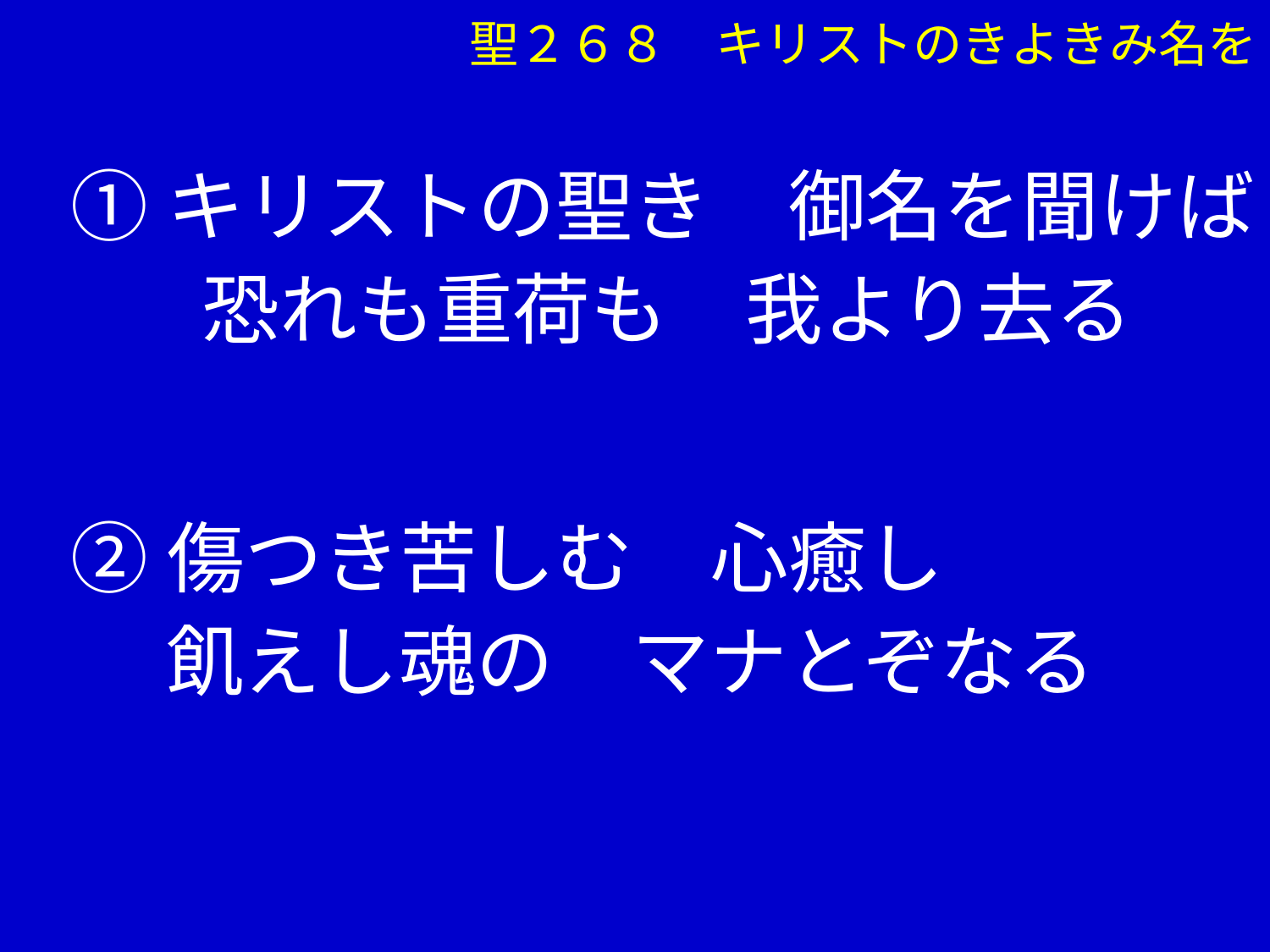

聖２６８　キリストのきよきみ名を

①キリストの聖き　御名を聞けば
  　恐れも重荷も　我より去る

②傷つき苦しむ　心癒し
　 飢えし魂の　マナとぞなる